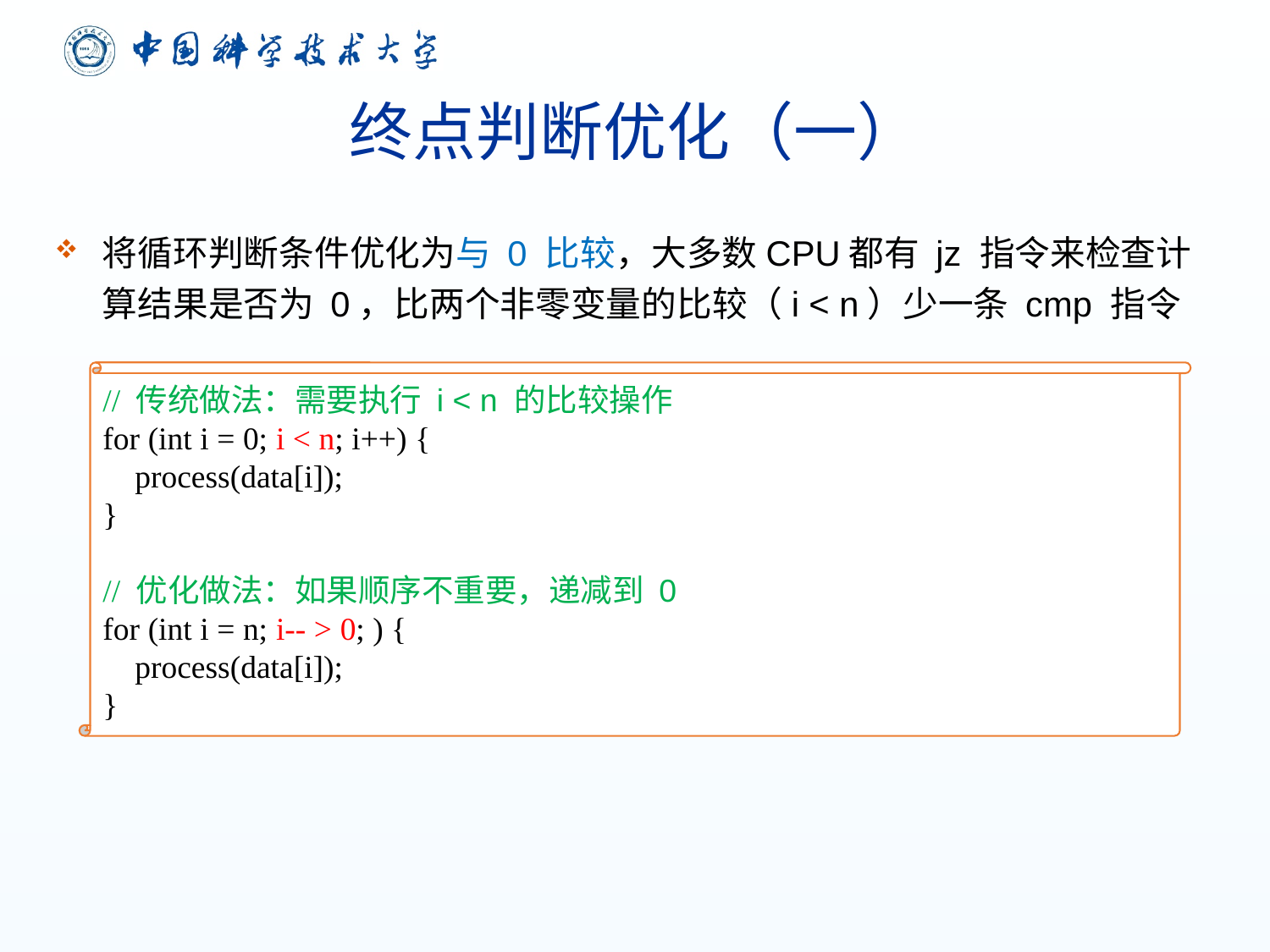

# 终点判断优化（一）
将循环判断条件优化为与 0 比较，大多数CPU都有 jz 指令来检查计算结果是否为 0，比两个非零变量的比较（i < n）少一条 cmp 指令

// 传统做法：需要执行 i < n 的比较操作
for (int i = 0; i < n; i++) {
    process(data[i]);
}

// 优化做法：如果顺序不重要，递减到 0
for (int i = n; i-- > 0; ) {
    process(data[i]);
}